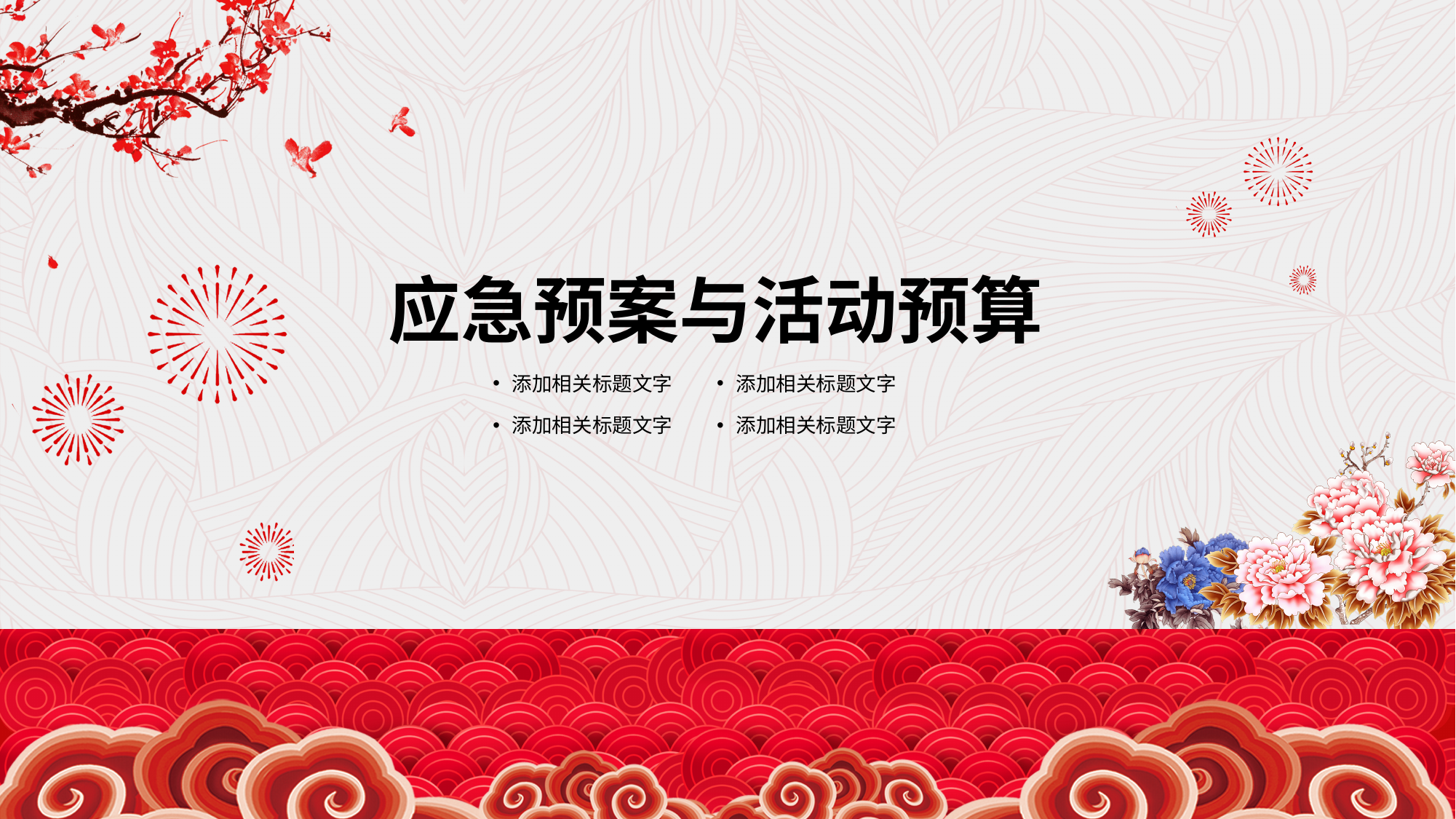

应急预案与活动预算
添加相关标题文字
添加相关标题文字
添加相关标题文字
添加相关标题文字